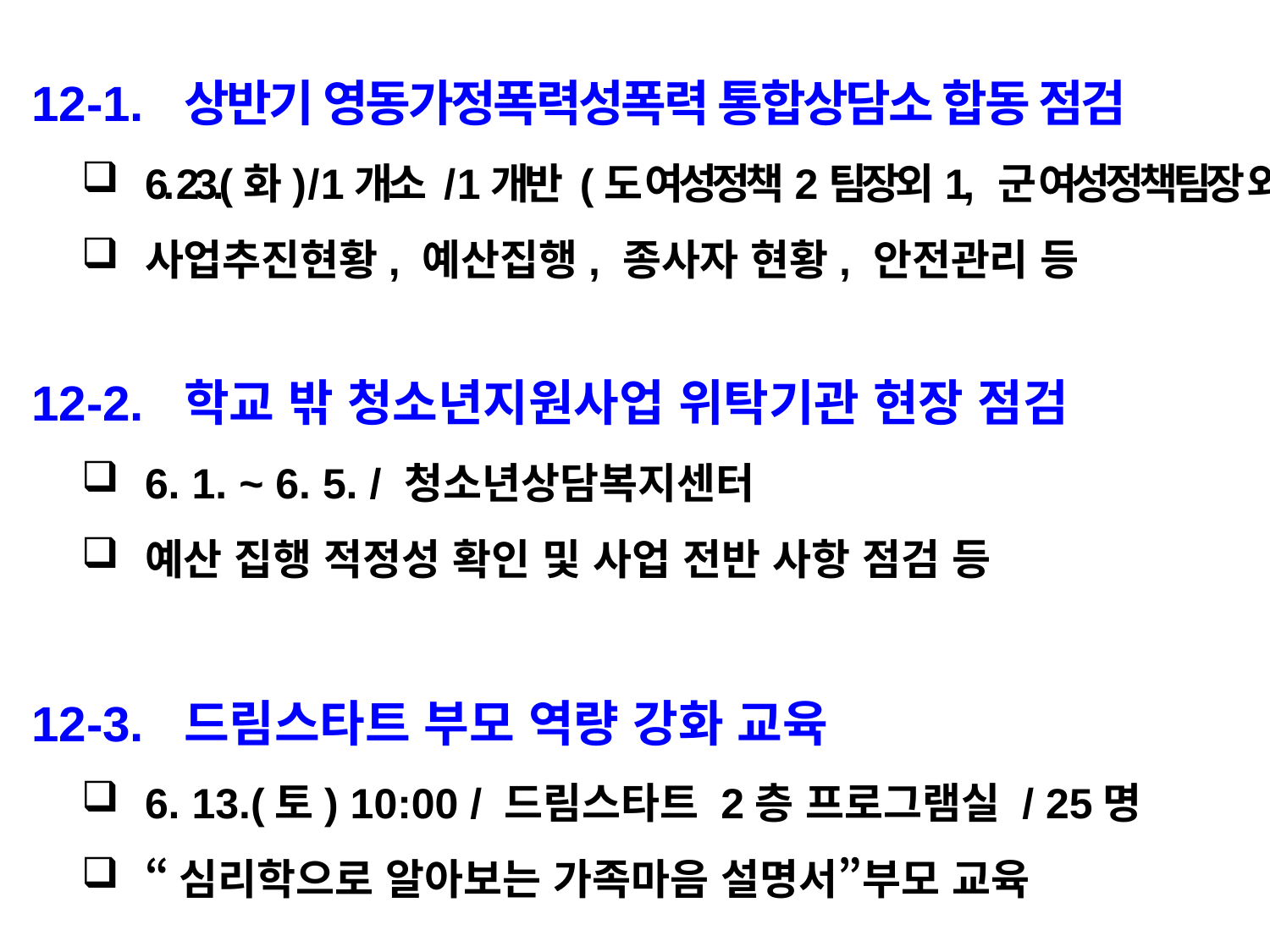

12-1.  상반기 영동가정폭력성폭력 통합상담소 합동 점검
6. 23.(화) / 1개소 / 1개반 (도 여성정책2팀장외1,  군 여성정책팀장 외1)
사업추진현황, 예산집행, 종사자 현황, 안전관리 등

 12-2.  학교 밖 청소년지원사업 위탁기관 현장 점검
6. 1. ~ 6. 5. / 청소년상담복지센터
예산 집행 적정성 확인 및 사업 전반 사항 점검 등

 12-3.  드림스타트 부모 역량 강화 교육
6. 13.(토) 10:00 / 드림스타트 2층 프로그램실 / 25명
“심리학으로 알아보는 가족마음 설명서”부모 교육